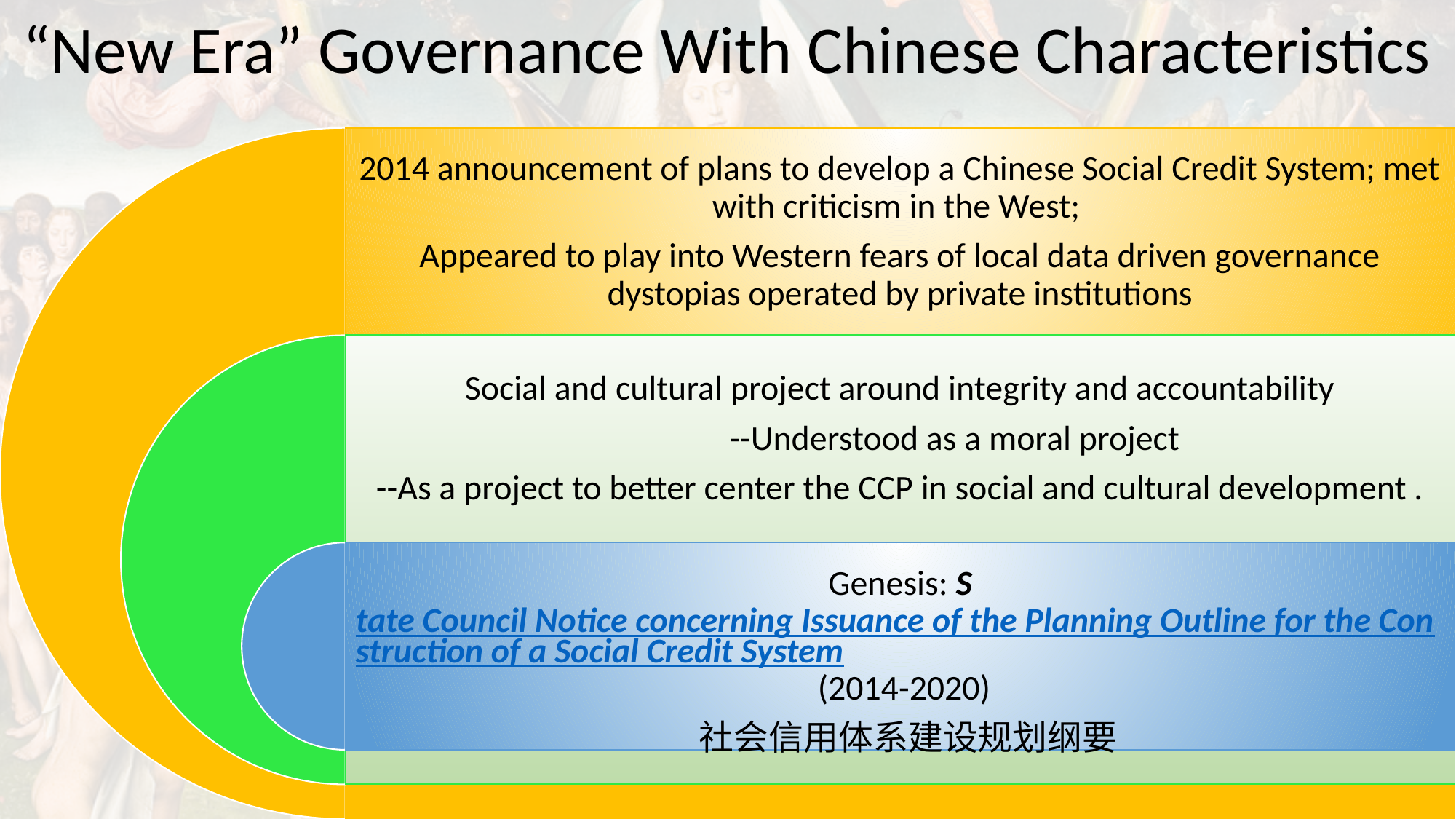

# “New Era” Governance With Chinese Characteristics
2014 announcement of plans to develop a Chinese Social Credit System; met with criticism in the West;
Appeared to play into Western fears of local data driven governance dystopias operated by private institutions
Social and cultural project around integrity and accountability
	--Understood as a moral project
--As a project to better center the CCP in social and cultural development .
Genesis: State Council Notice concerning Issuance of the Planning Outline for the Construction of a Social Credit System (2014-2020)
 社会信用体系建设规划纲要